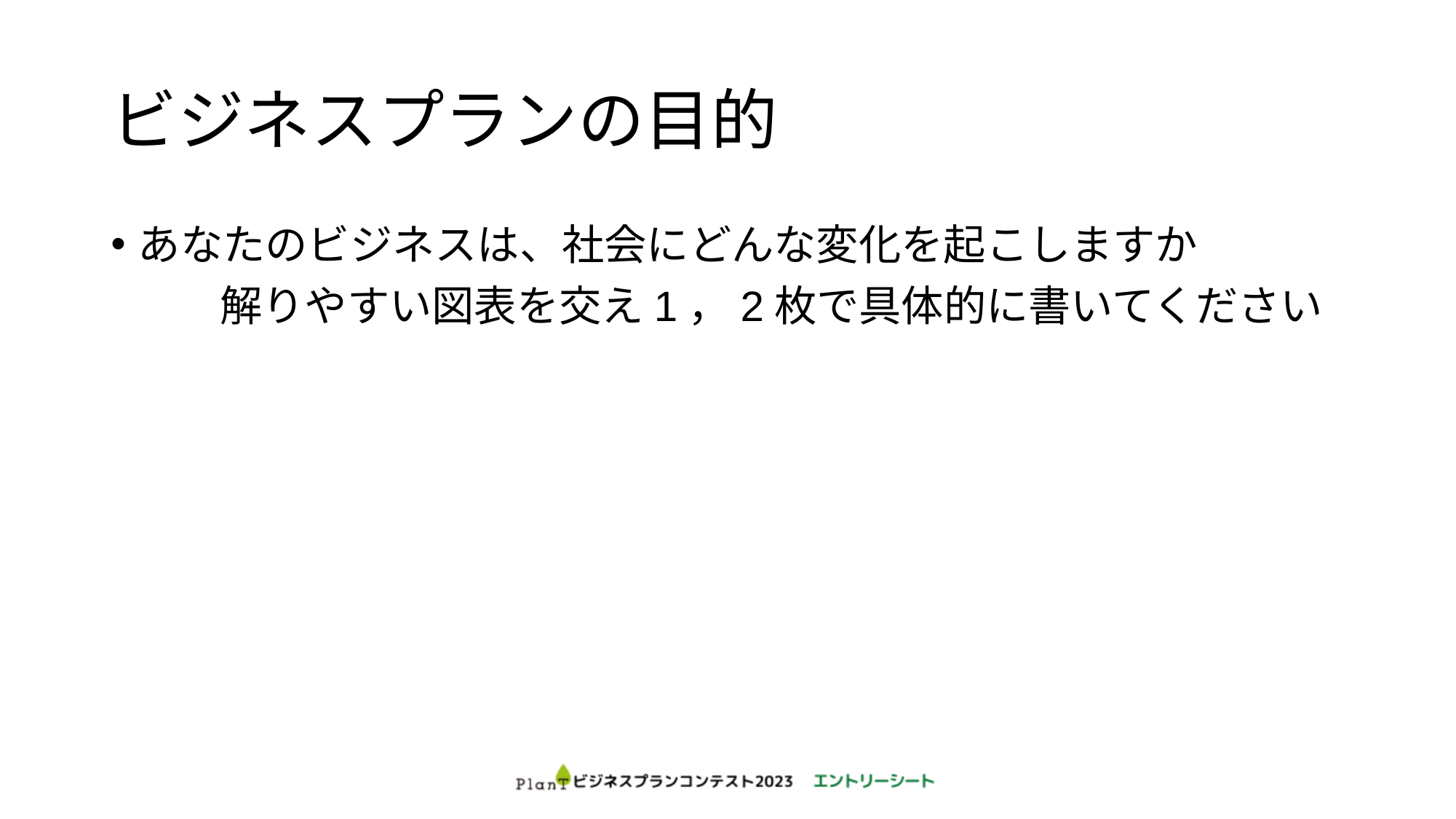

# ビジネスプランの目的
あなたのビジネスは、社会にどんな変化を起こしますか
	解りやすい図表を交え1，2枚で具体的に書いてください